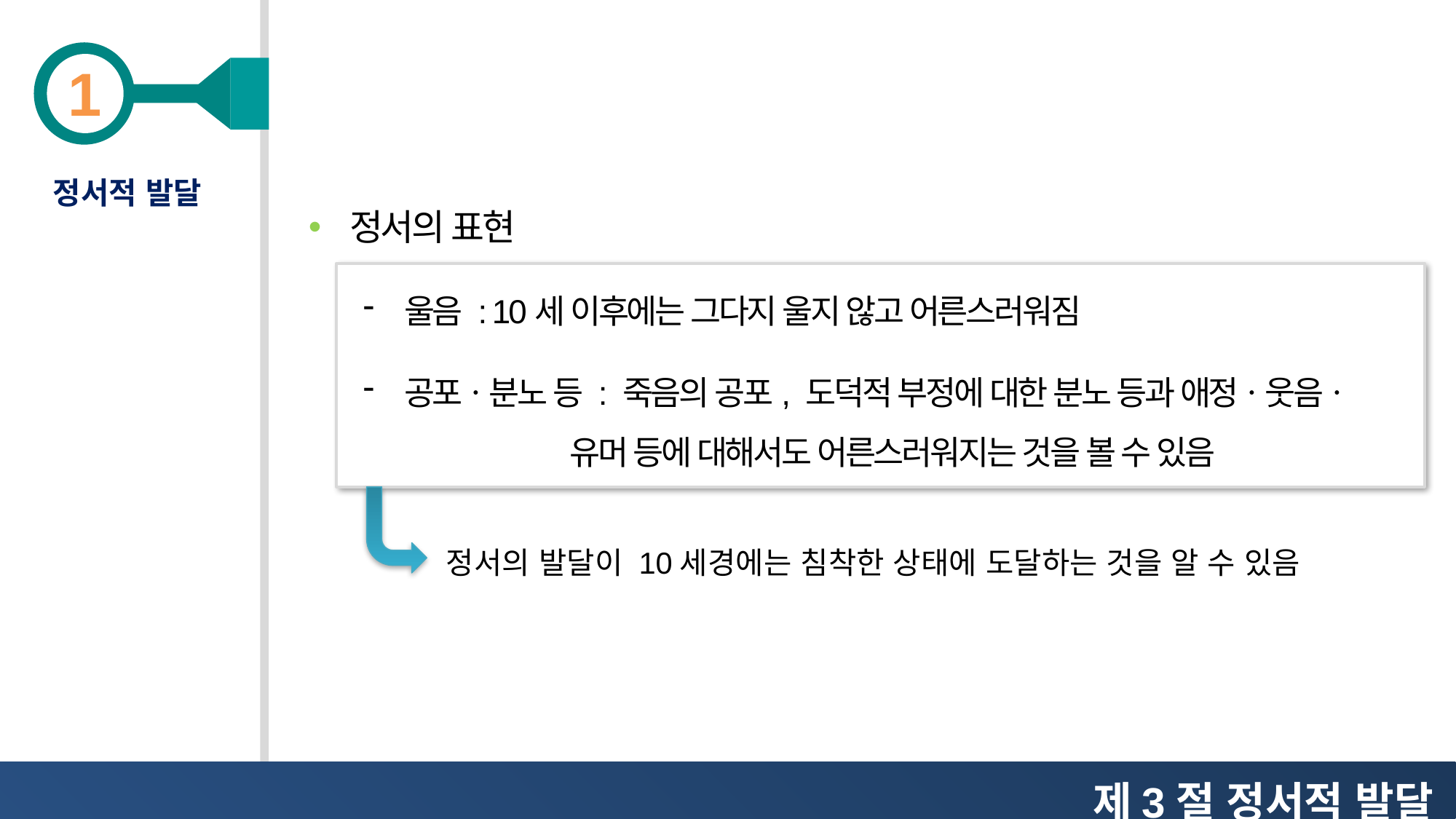

정서적 발달
정서의 표현

울음 : 10세 이후에는 그다지 울지 않고 어른스러워짐

공포ㆍ분노 등 : 죽음의 공포, 도덕적 부정에 대한 분노 등과 애정ㆍ웃음ㆍ
                            유머 등에 대해서도 어른스러워지는 것을 볼 수 있음

정서의 발달이 10세경에는 침착한 상태에 도달하는 것을 알 수 있음
제3절 정서적 발달